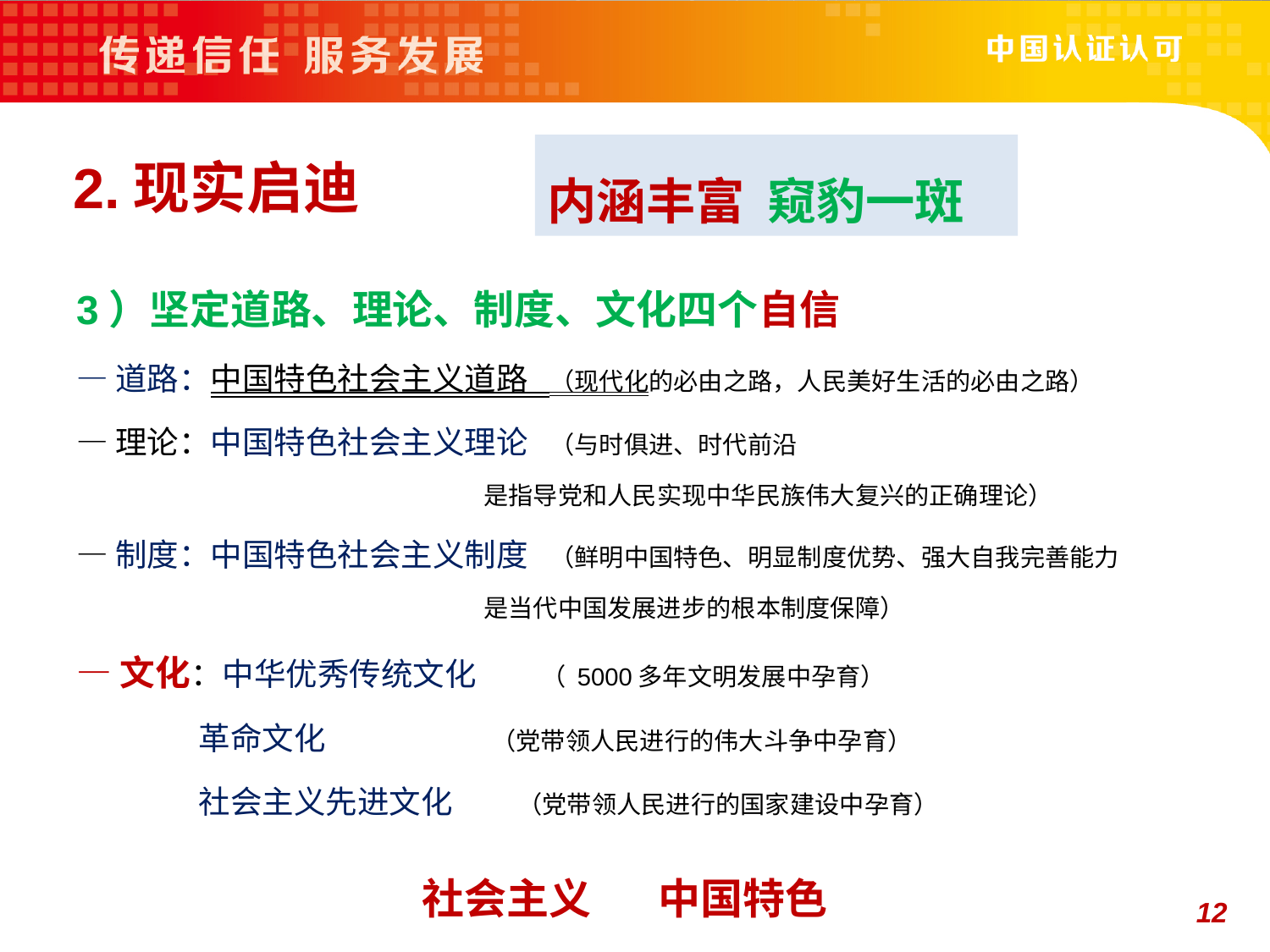

内涵丰富  窥豹一斑
 2.现实启迪
3）坚定道路、理论、制度、文化四个自信
—道路：中国特色社会主义道路   （现代化的必由之路，人民美好生活的必由之路）
—理论：中国特色社会主义理论   （与时俱进、时代前沿
                                                                         是指导党和人民实现中华民族伟大复兴的正确理论）
—制度：中国特色社会主义制度   （鲜明中国特色、明显制度优势、强大自我完善能力
                                                                         是当代中国发展进步的根本制度保障）
—文化：中华优秀传统文化         （ 5000多年文明发展中孕育）
                革命文化                       （党带领人民进行的伟大斗争中孕育）
                社会主义先进文化         （党带领人民进行的国家建设中孕育）
社会主义       中国特色
12